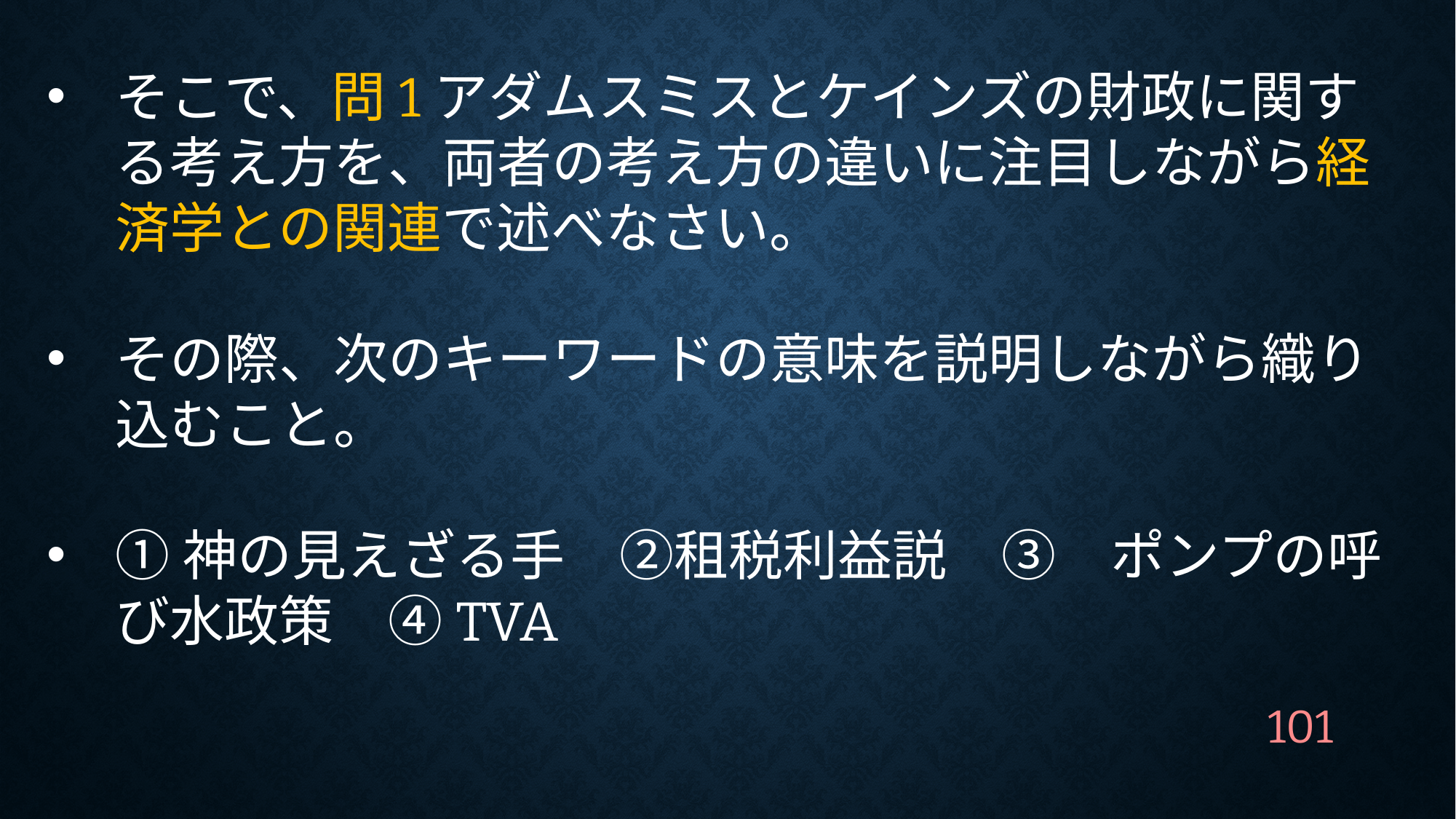

そこで、問1アダムスミスとケインズの財政に関する考え方を、両者の考え方の違いに注目しながら経済学との関連で述べなさい。

その際、次のキーワードの意味を説明しながら織り込むこと。

①神の見えざる手　②租税利益説　③　ポンプの呼び水政策　④TVA

101